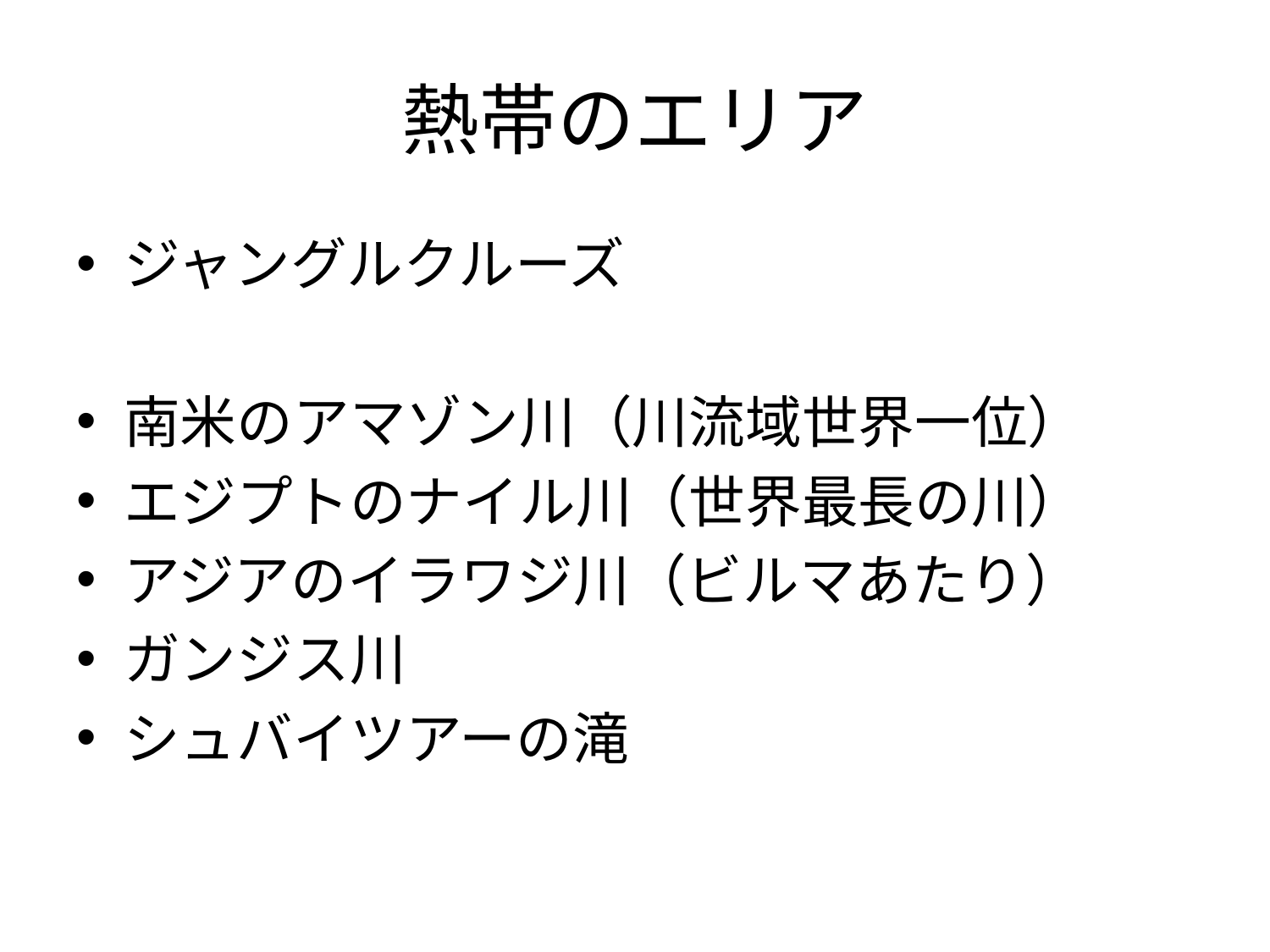

# 熱帯のエリア
ジャングルクルーズ

南米のアマゾン川（川流域世界一位）
エジプトのナイル川（世界最長の川）
アジアのイラワジ川（ビルマあたり）
ガンジス川
シュバイツアーの滝